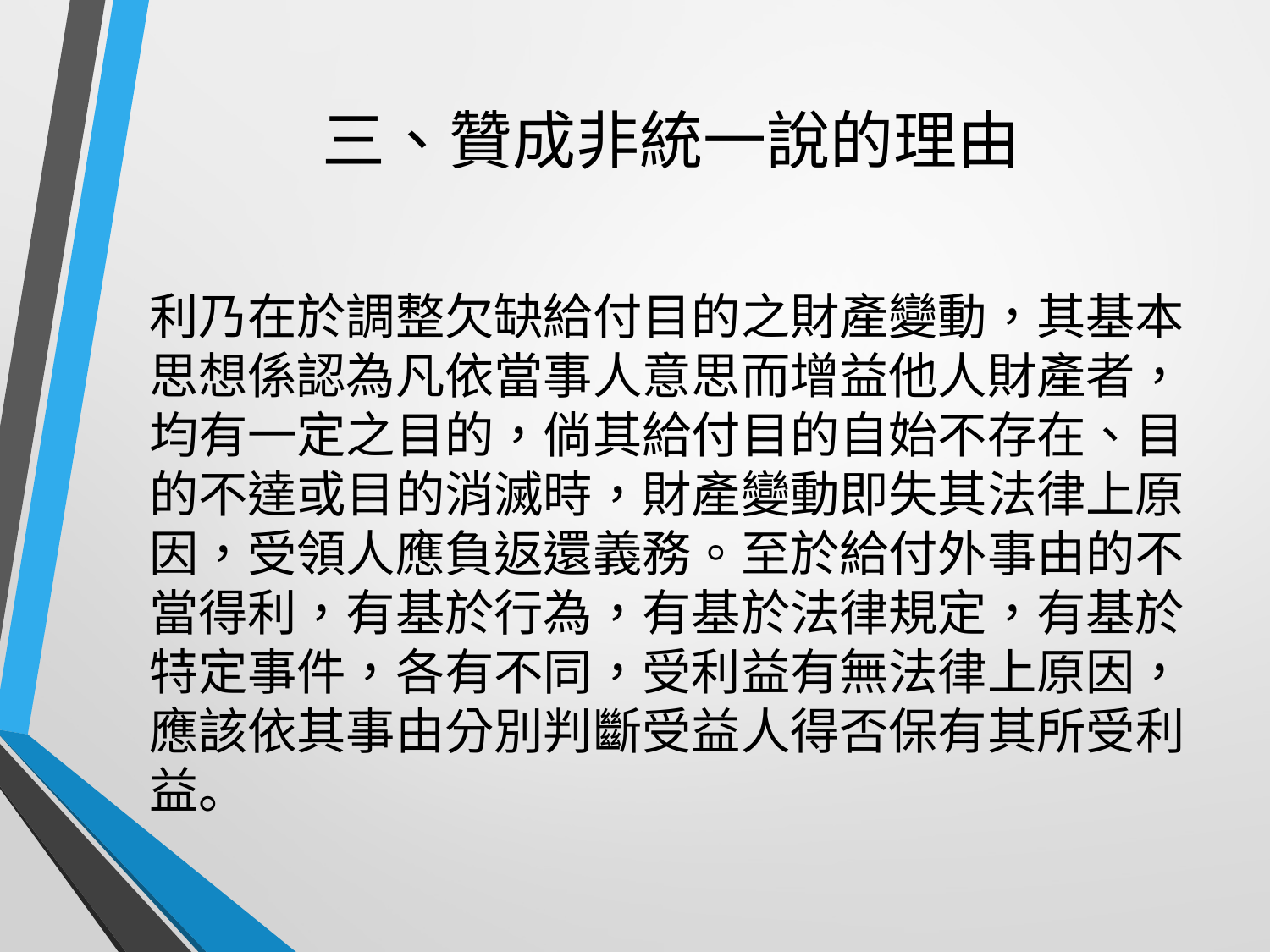

# 三、贊成非統一說的理由
利乃在於調整欠缺給付目的之財產變動，其基本思想係認為凡依當事人意思而增益他人財產者，均有一定之目的，倘其給付目的自始不存在、目的不達或目的消滅時，財產變動即失其法律上原因，受領人應負返還義務。至於給付外事由的不當得利，有基於行為，有基於法律規定，有基於特定事件，各有不同，受利益有無法律上原因，應該依其事由分別判斷受益人得否保有其所受利益。